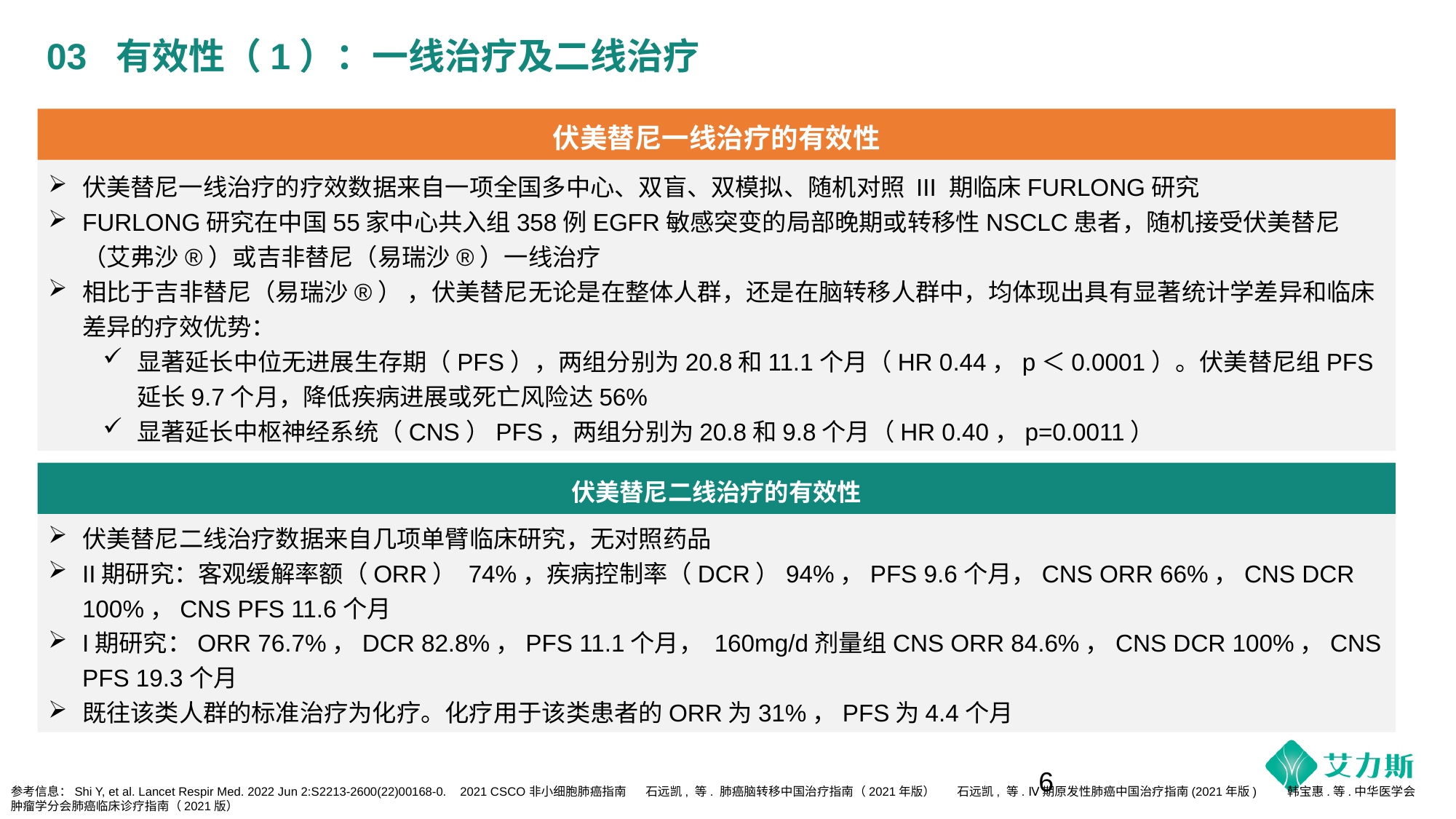

# 03  有效性（1）：一线治疗及二线治疗
伏美替尼一线治疗的有效性
伏美替尼一线治疗的疗效数据来自一项全国多中心、双盲、双模拟、随机对照 III 期临床FURLONG研究
FURLONG研究在中国55家中心共入组358例EGFR敏感突变的局部晚期或转移性NSCLC患者，随机接受伏美替尼（艾弗沙®️）或吉非替尼（易瑞沙®）一线治疗
相比于吉非替尼（易瑞沙®） ，伏美替尼无论是在整体人群，还是在脑转移人群中，均体现出具有显著统计学差异和临床差异的疗效优势：
显著延长中位无进展生存期（PFS），两组分别为20.8和11.1个月（HR 0.44，p＜0.0001）。伏美替尼组PFS延长9.7个月，降低疾病进展或死亡风险达56%
显著延长中枢神经系统（CNS）PFS，两组分别为20.8和9.8个月（HR 0.40，p=0.0011）
伏美替尼二线治疗的有效性
伏美替尼二线治疗数据来自几项单臂临床研究，无对照药品
II期研究：客观缓解率额（ORR） 74%，疾病控制率（DCR）94%，PFS 9.6个月，CNS ORR 66%，CNS DCR 100%，CNS PFS 11.6个月
I期研究：ORR 76.7%，DCR 82.8%，PFS 11.1个月， 160mg/d剂量组CNS ORR 84.6%，CNS DCR 100%，CNS PFS 19.3个月
既往该类人群的标准治疗为化疗。化疗用于该类患者的ORR为31%，PFS为4.4个月
6
参考信息：Shi Y, et al. Lancet Respir Med. 2022 Jun 2:S2213-2600(22)00168-0.    2021 CSCO非小细胞肺癌指南       石远凯, 等. 肺癌脑转移中国治疗指南（2021年版）        石远凯, 等. Ⅳ期原发性肺癌中国治疗指南(2021年版)        韩宝惠.等.中华医学会肿瘤学分会肺癌临床诊疗指南（2021版）